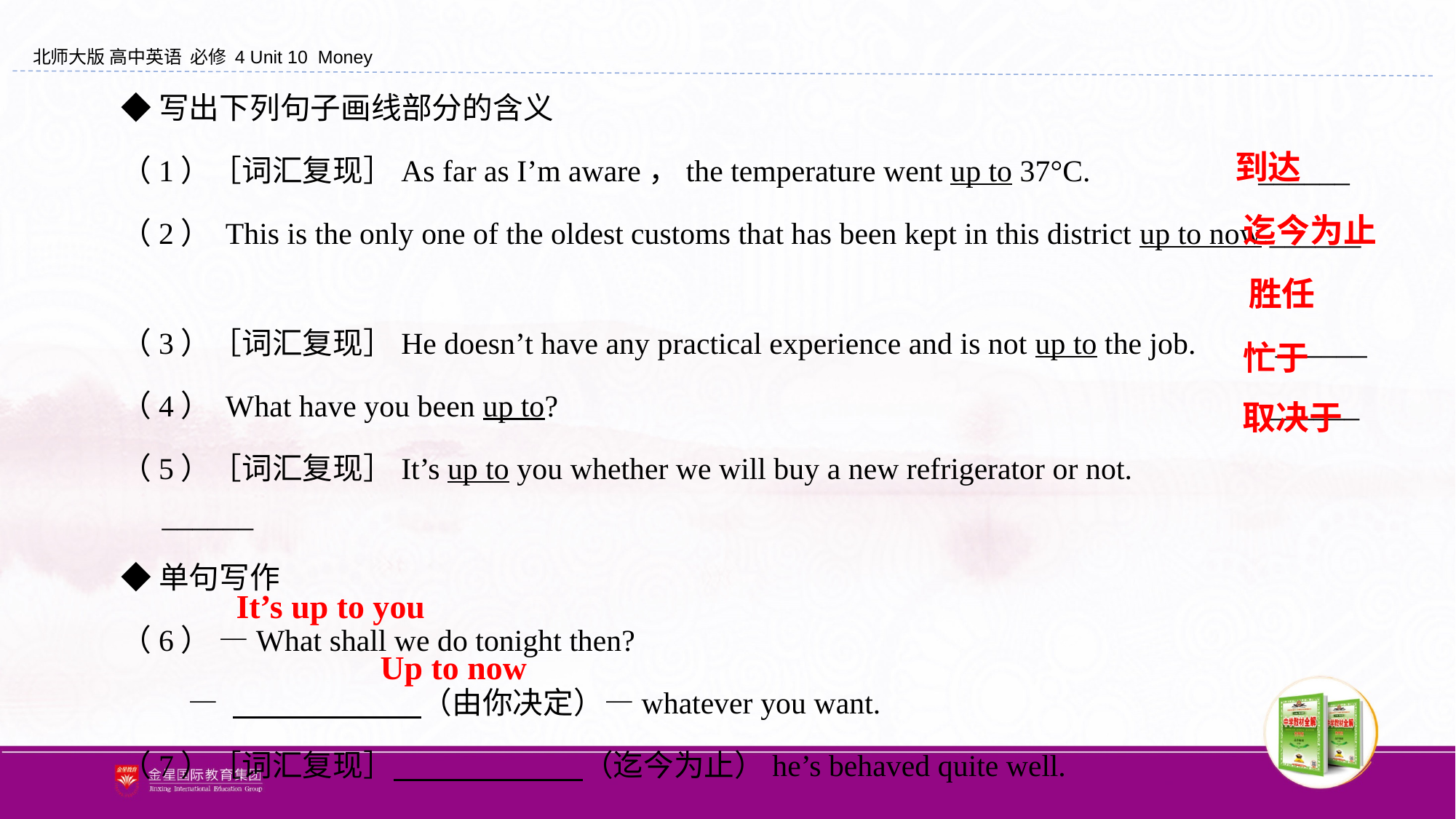

◆写出下列句子画线部分的含义
（1）［词汇复现］As far as I’m aware，the temperature went up to 37°C.                      ______
（2） This is the only one of the oldest customs that has been kept in this district up to now.______
（3）［词汇复现］He doesn’t have any practical experience and is not up to the job. 　    ______
（4） What have you been up to?                                                                                             ______
（5）［词汇复现］It’s up to you whether we will buy a new refrigerator or not. 　　　    ______
◆单句写作
（6） —What shall we do tonight then?
          — 　　　　 　　（由你决定）—whatever you want.
（7）［词汇复现］　　　　 　　（迄今为止）he’s behaved quite well.
到达
迄今为止
胜任
忙于
取决于
It’s up to you
Up to now